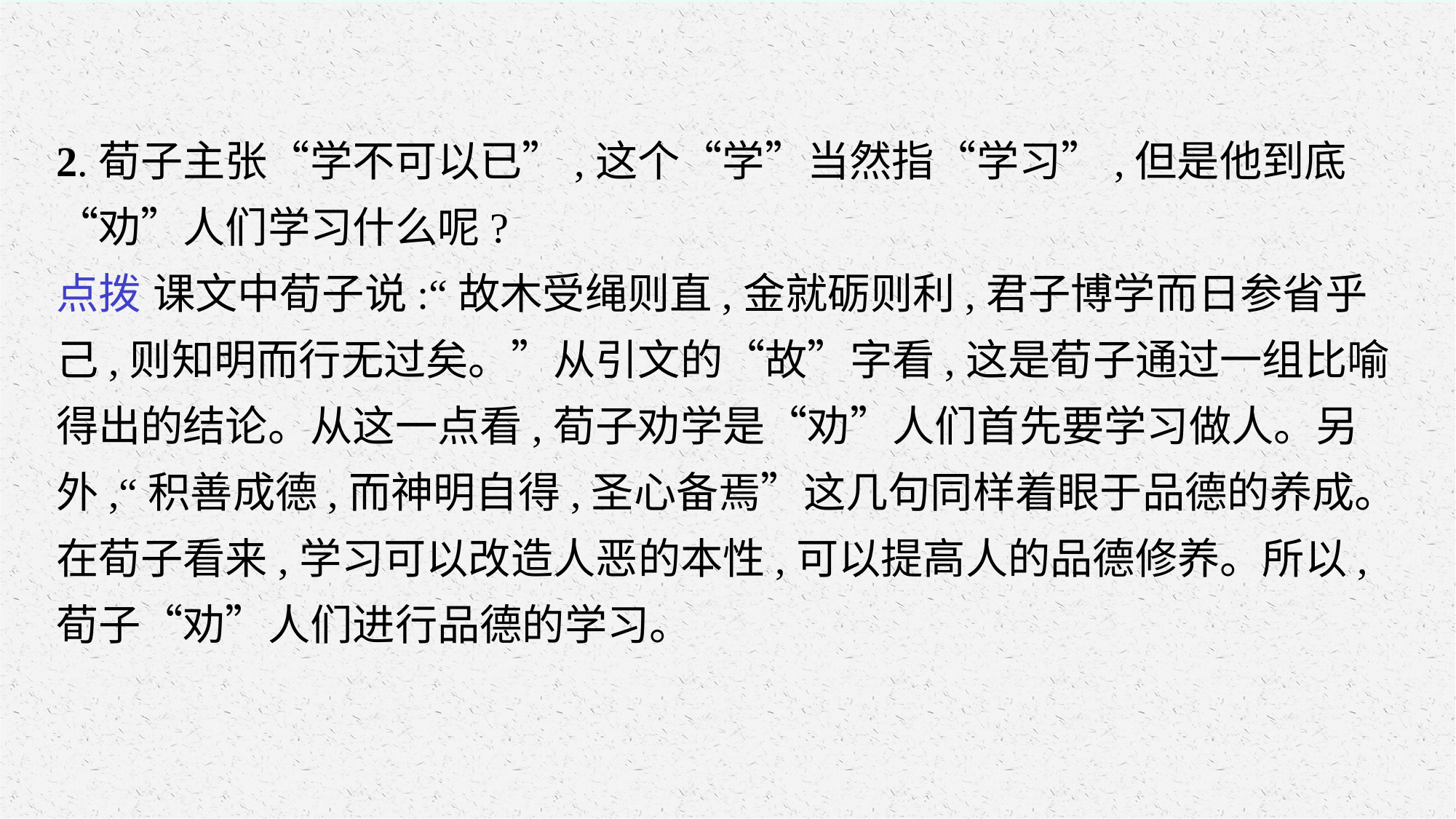

2.荀子主张“学不可以已”,这个“学”当然指“学习”,但是他到底“劝”人们学习什么呢?
点拨 课文中荀子说:“故木受绳则直,金就砺则利,君子博学而日参省乎己,则知明而行无过矣。”从引文的“故”字看,这是荀子通过一组比喻得出的结论。从这一点看,荀子劝学是“劝”人们首先要学习做人。另外,“积善成德,而神明自得,圣心备焉”这几句同样着眼于品德的养成。在荀子看来,学习可以改造人恶的本性,可以提高人的品德修养。所以,荀子“劝”人们进行品德的学习。